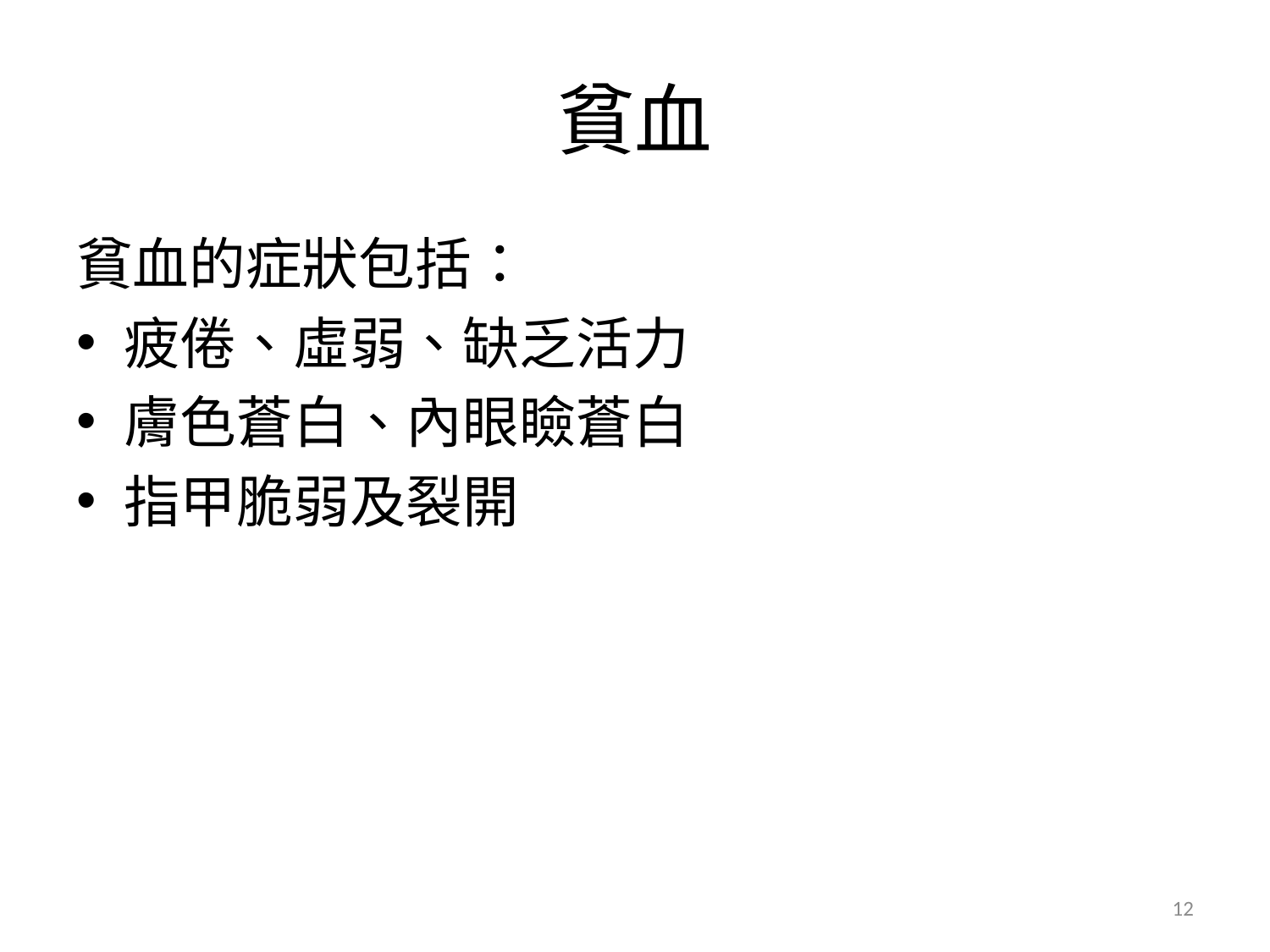

# 貧血
貧血的症狀包括：
疲倦、虛弱、缺乏活力
膚色蒼白、內眼瞼蒼白
指甲脆弱及裂開
12